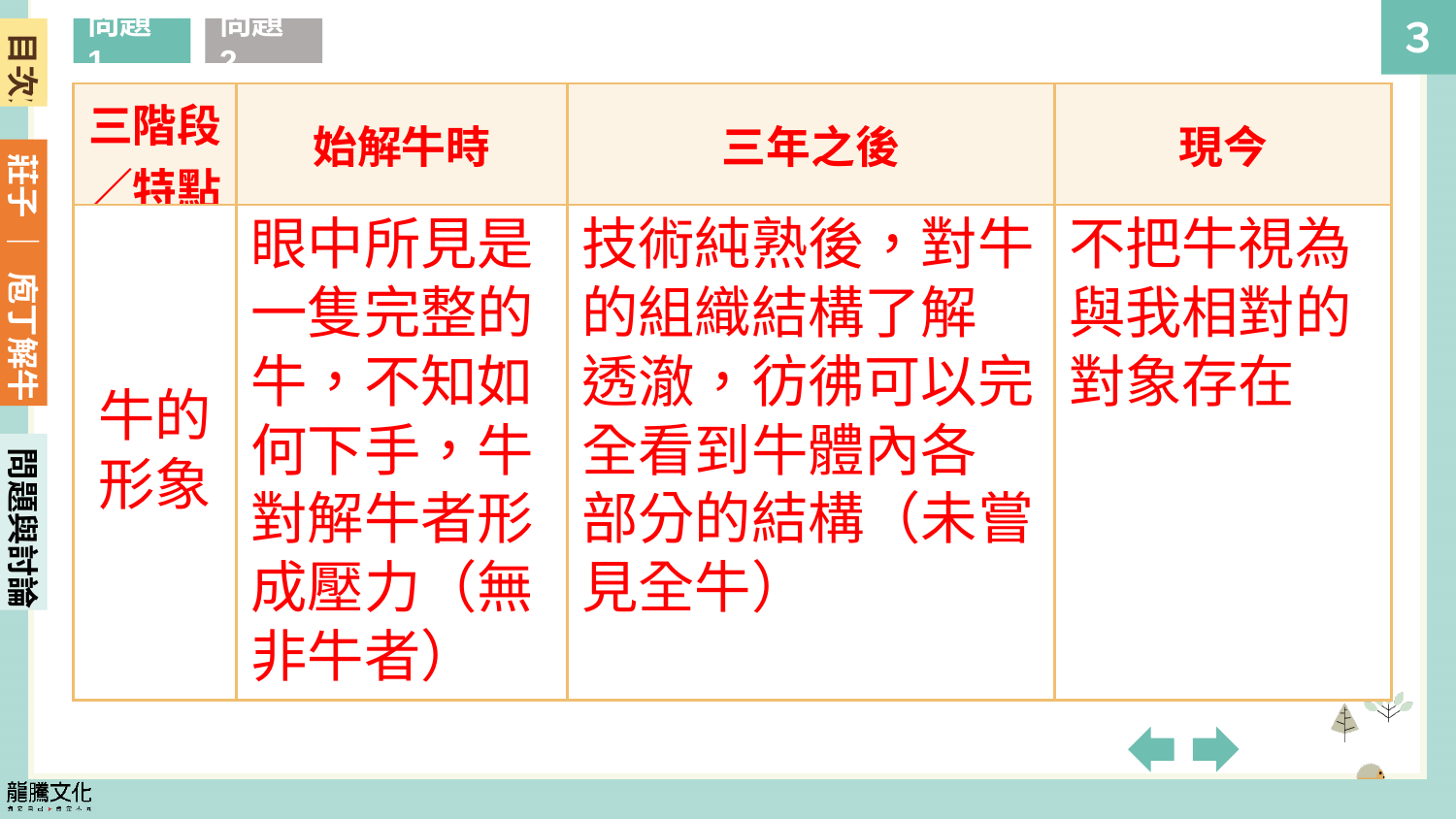

目次
問題1
問題2
庖丁解牛由生疏到熟練，經歷了三個階段。請就「牛的形象」、「庖丁的知覺方式」及「象徵世界／自我關係」三個方面，分別論述這三個階段的特點。
| 三階段／特點 | 始解牛時 | 三年之後 | 現今 |
| --- | --- | --- | --- |
| 牛的形象 | 眼中所見是一隻完整的牛，不知如何下手，牛對解牛者形成壓力（無非牛者） | 技術純熟後，對牛的組織結構了解 透澈，彷彿可以完全看到牛體內各 部分的結構（未嘗見全牛） | 不把牛視為與我相對的對象存在 |